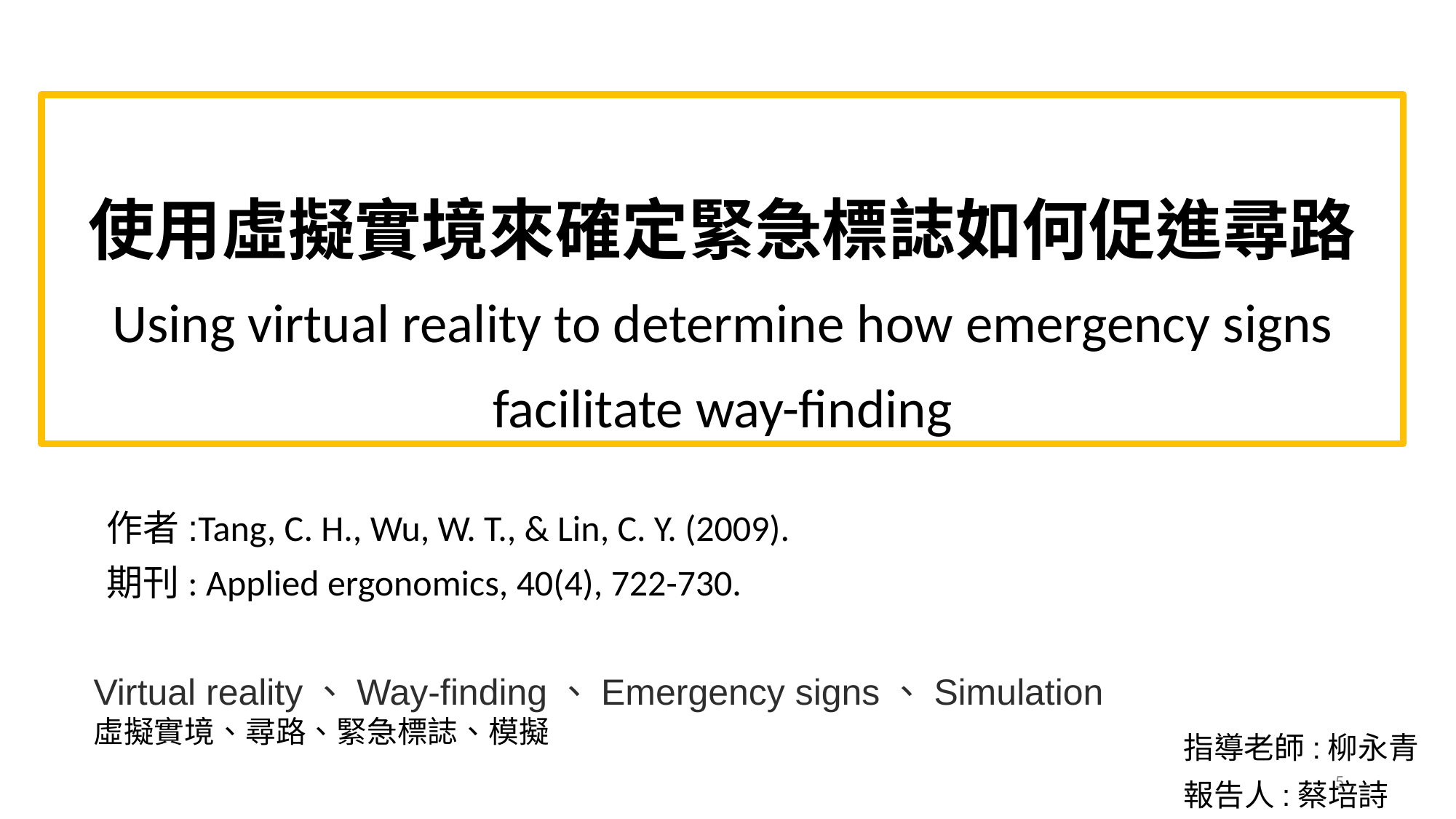

# 使用虛擬實境來確定緊急標誌如何促進尋路 Using virtual reality to determine how emergency signs facilitate way-finding
作者:Tang, C. H., Wu, W. T., & Lin, C. Y. (2009).
期刊: Applied ergonomics, 40(4), 722-730.
Virtual reality、Way-finding、Emergency signs、Simulation
虛擬實境、尋路、緊急標誌、模擬

指導老師:柳永青
報告人:蔡培詩
5